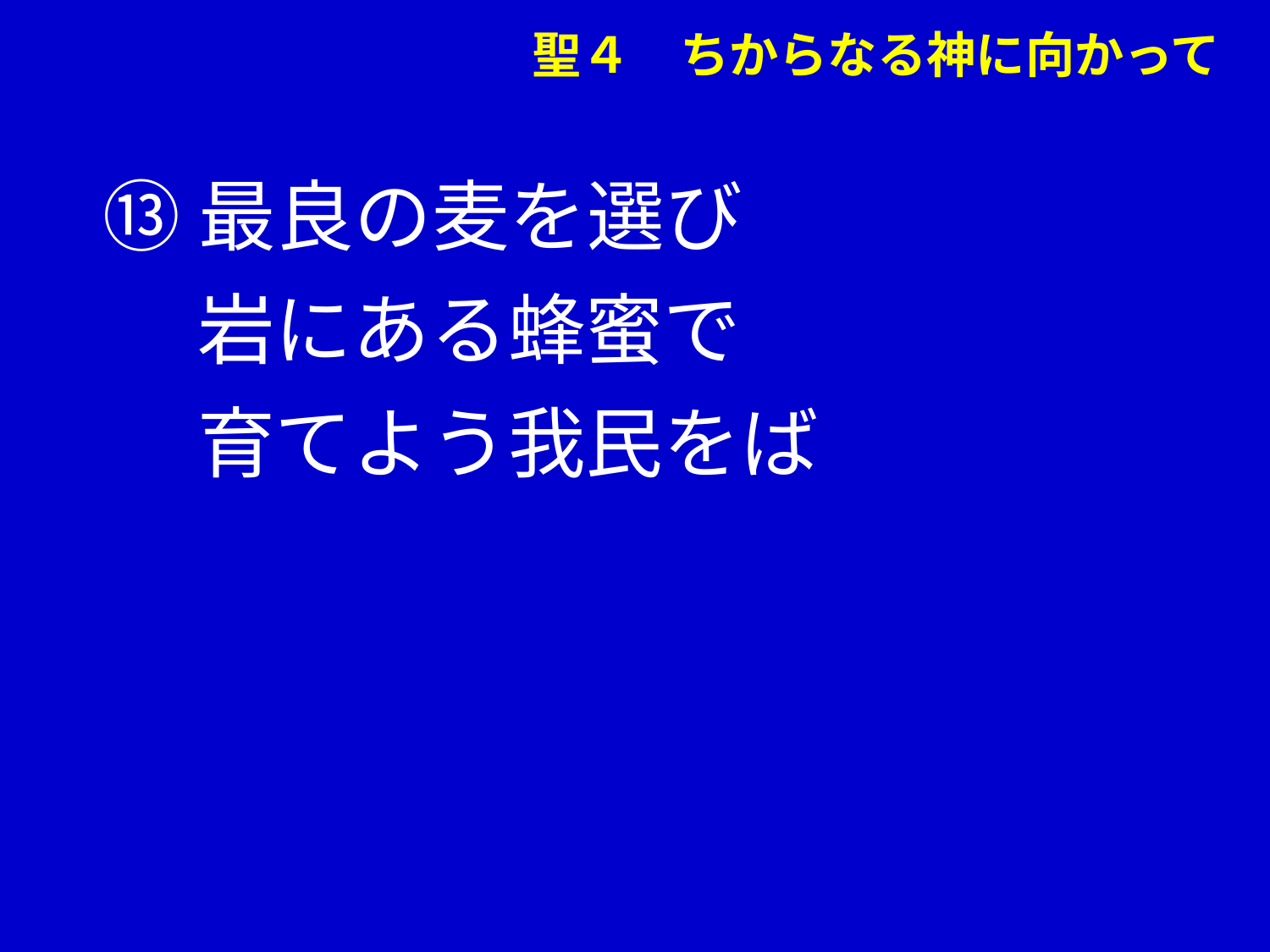

聖４　ちからなる神に向かって
⑬最良の麦を選び
　 岩にある蜂蜜で
　 育てよう我民をば